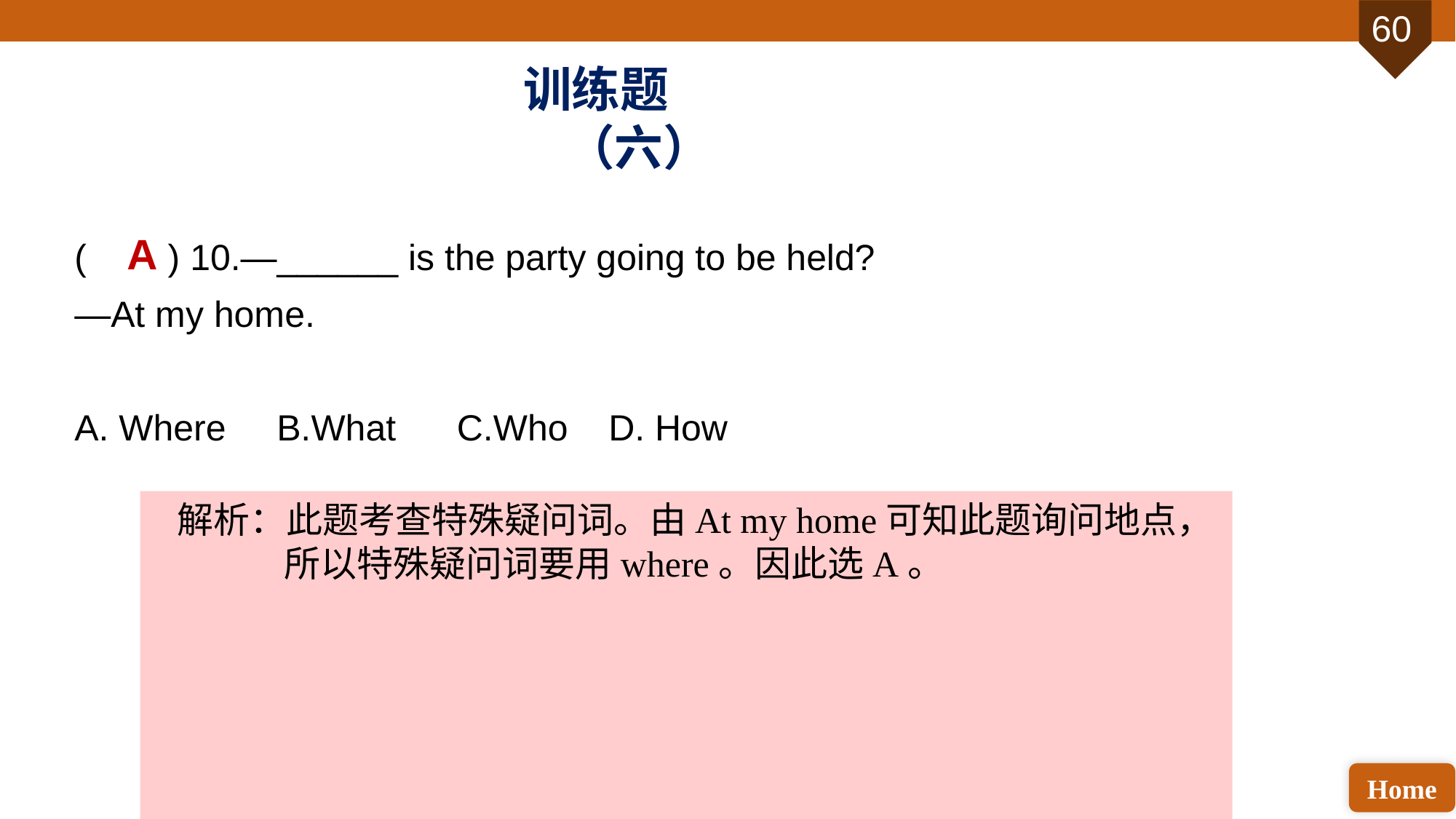

训练题（六）
(        ) 10.—______ is the party going to be held?
—At my home.

A. Where     B.What      C.Who    D. How
A

解析：此题考查特殊疑问词。由At my home可知此题询问地点，所以特殊疑问词要用where。因此选A。